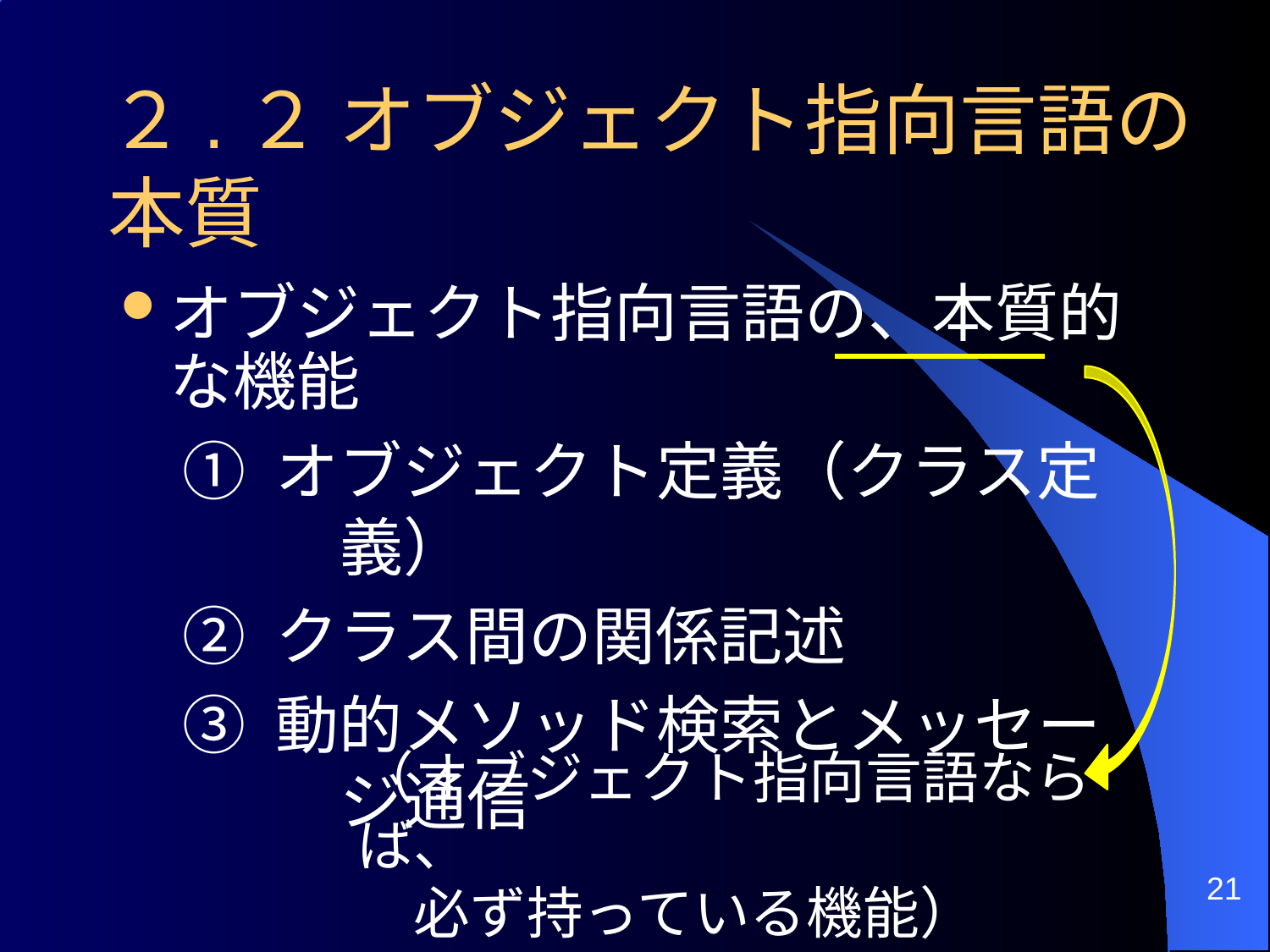

# ２.２ オブジェクト指向言語の本質
オブジェクト指向言語の、本質的な機能
① オブジェクト定義（クラス定義）
② クラス間の関係記述
③ 動的メソッド検索とメッセージ通信

（オブジェクト指向言語ならば、
　必ず持っている機能）
21